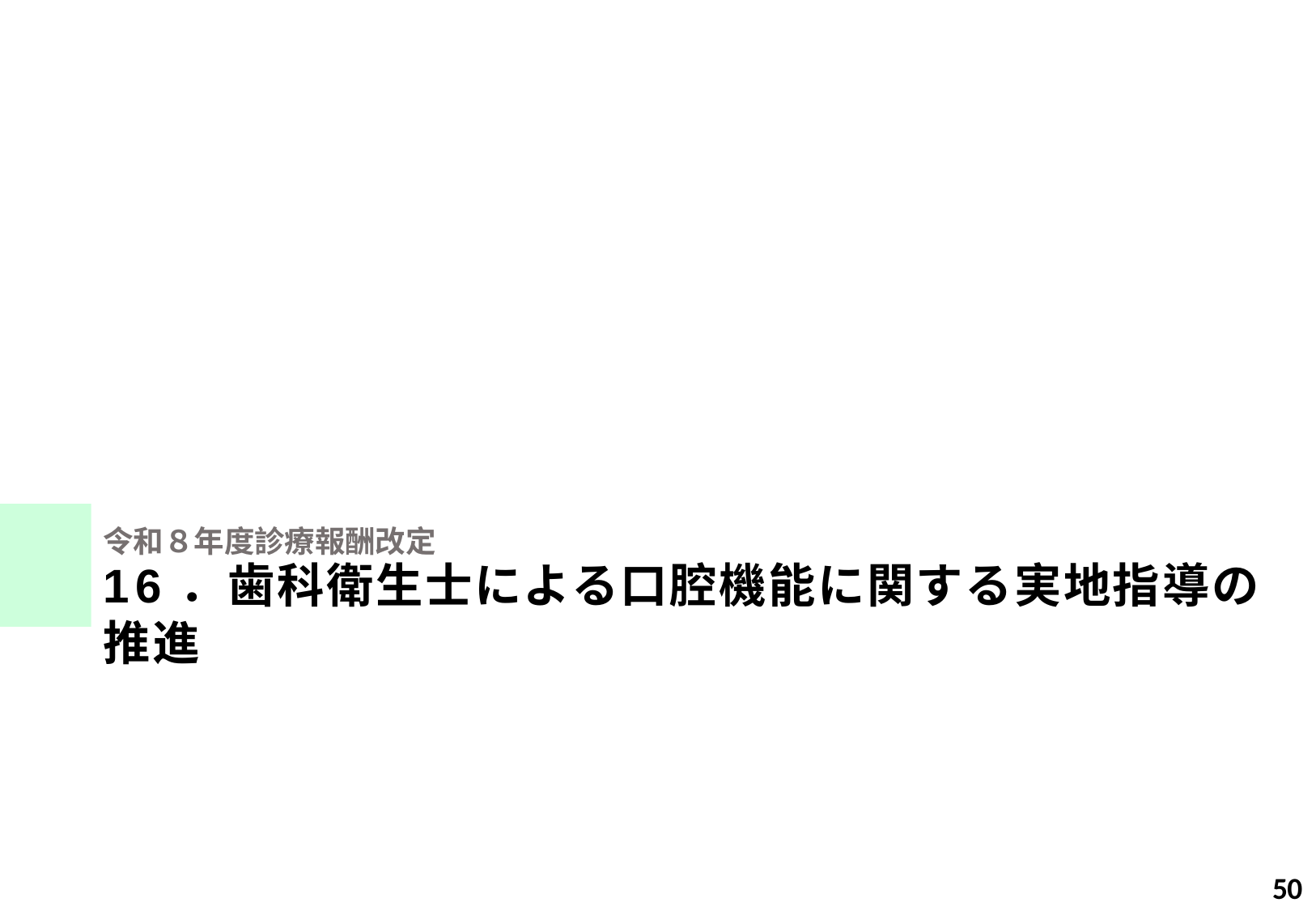

令和８年度診療報酬改定
# 16．歯科衛生士による口腔機能に関する実地指導の推進
50